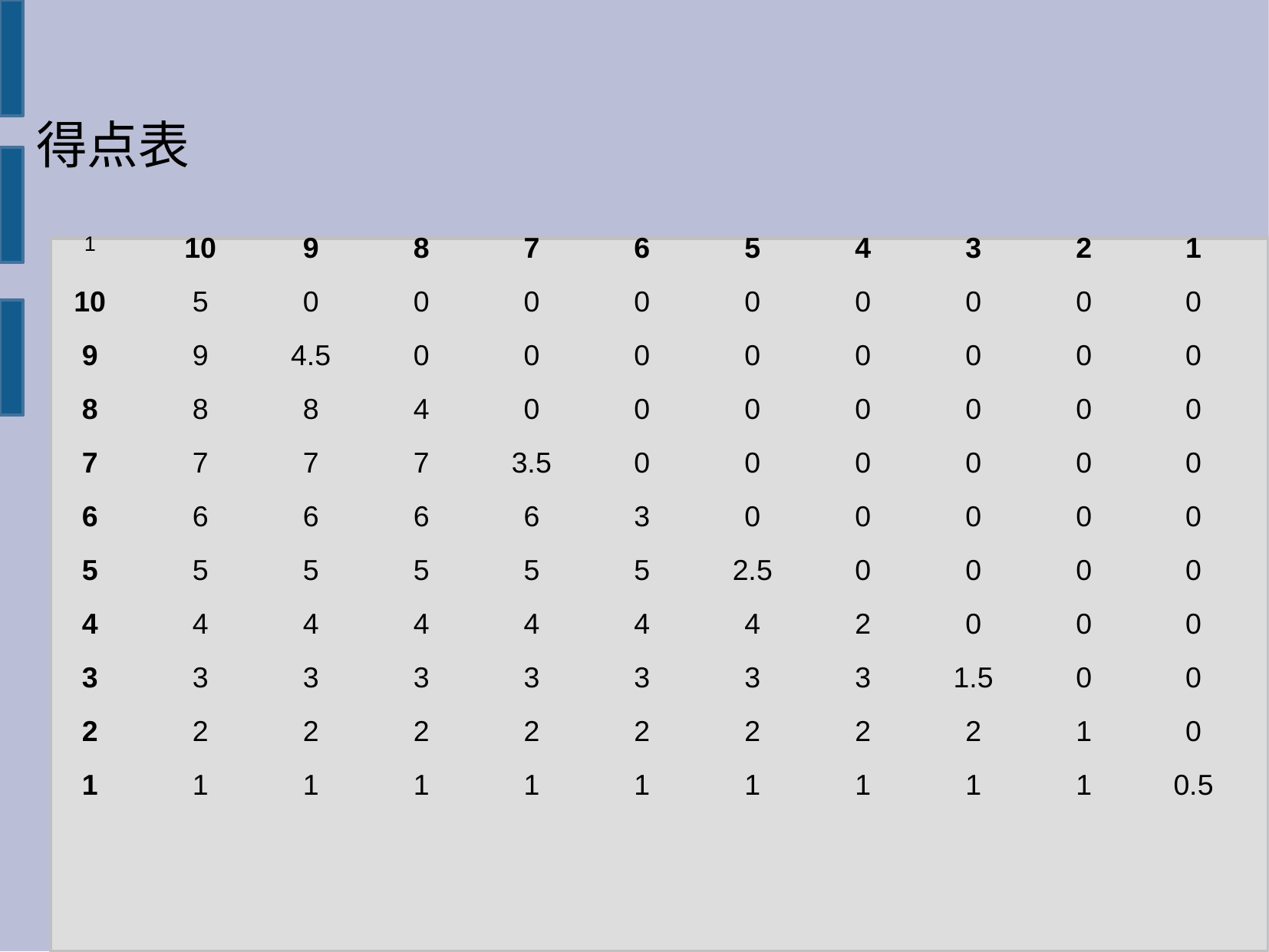

得点表

※ミニマックス法…相手が最善手を出してくるとき、こちらが最も有利になる手をだすこと
| 1 | 10 | 9 | 8 | 7 | 6 | 5 | 4 | 3 | 2 | 1 |
| --- | --- | --- | --- | --- | --- | --- | --- | --- | --- | --- |
| 10 | 5 | 0 | 0 | 0 | 0 | 0 | 0 | 0 | 0 | 0 |
| 9 | 9 | 4.5 | 0 | 0 | 0 | 0 | 0 | 0 | 0 | 0 |
| 8 | 8 | 8 | 4 | 0 | 0 | 0 | 0 | 0 | 0 | 0 |
| 7 | 7 | 7 | 7 | 3.5 | 0 | 0 | 0 | 0 | 0 | 0 |
| 6 | 6 | 6 | 6 | 6 | 3 | 0 | 0 | 0 | 0 | 0 |
| 5 | 5 | 5 | 5 | 5 | 5 | 2.5 | 0 | 0 | 0 | 0 |
| 4 | 4 | 4 | 4 | 4 | 4 | 4 | 2 | 0 | 0 | 0 |
| 3 | 3 | 3 | 3 | 3 | 3 | 3 | 3 | 1.5 | 0 | 0 |
| 2 | 2 | 2 | 2 | 2 | 2 | 2 | 2 | 2 | 1 | 0 |
| 1 | 1 | 1 | 1 | 1 | 1 | 1 | 1 | 1 | 1 | 0.5 |